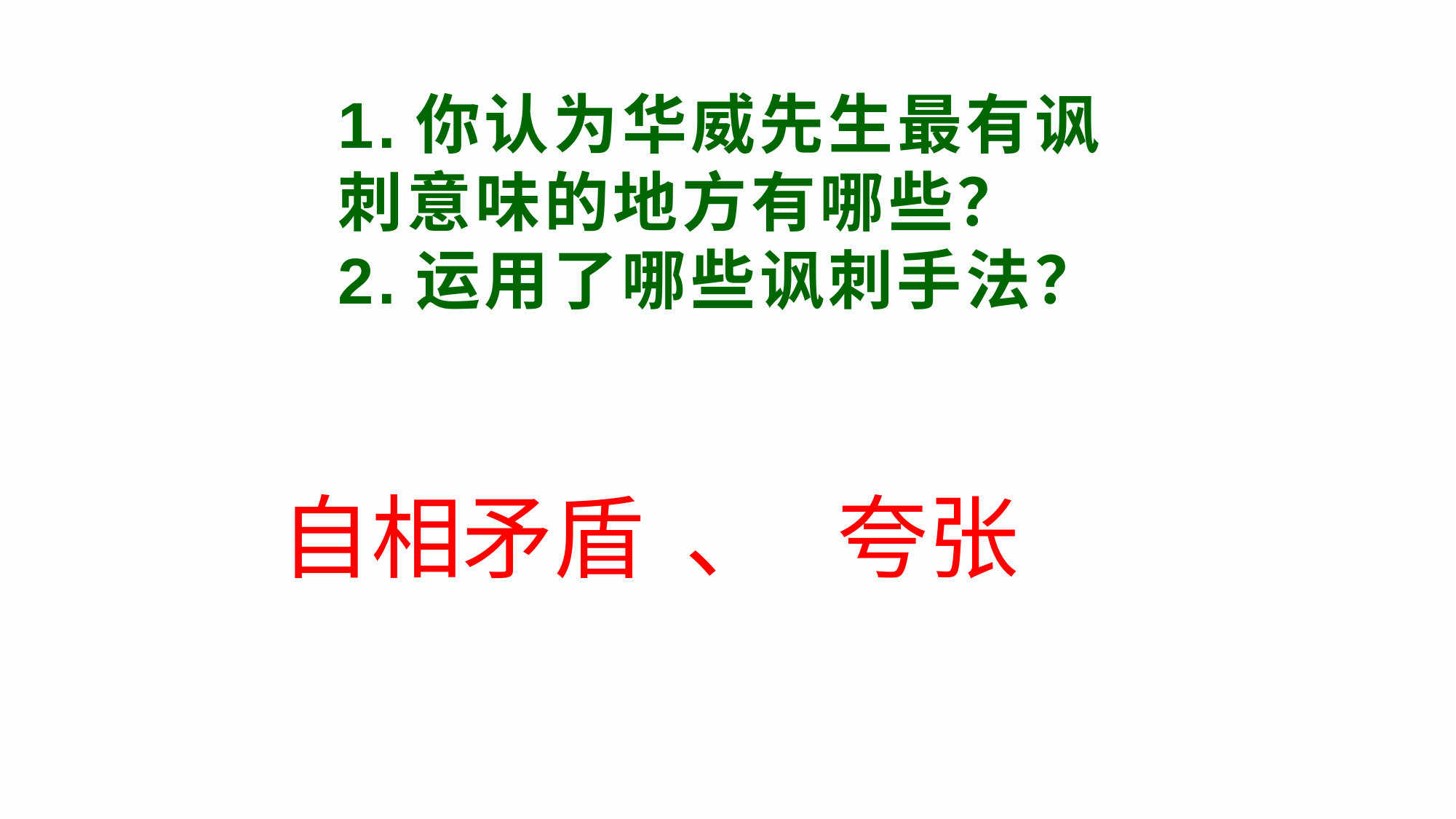

1.你认为华威先生最有讽刺意味的地方有哪些？
2.运用了哪些讽刺手法？
自相矛盾  、   夸张